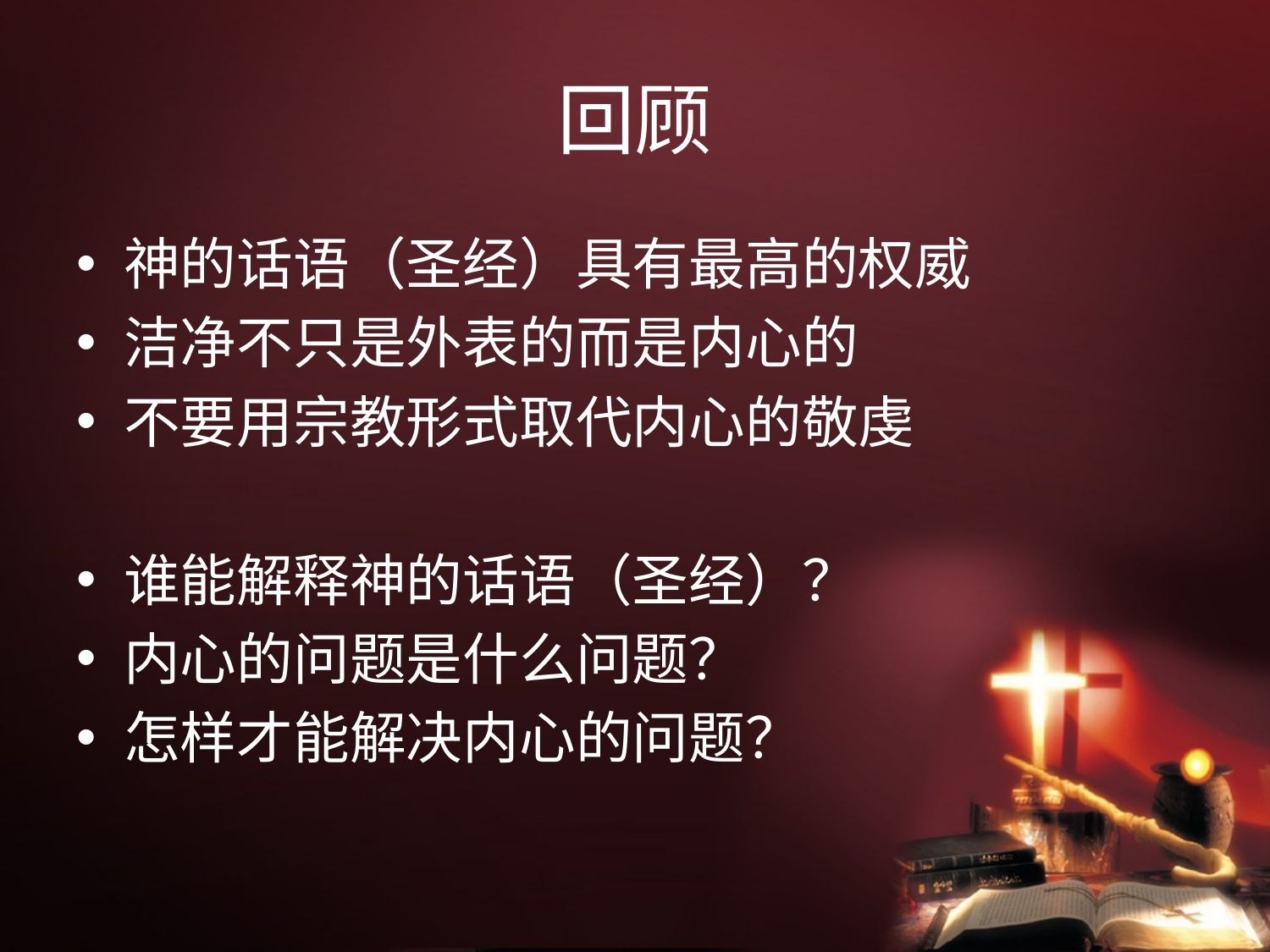

# 回顾
神的话语（圣经）具有最高的权威
洁净不只是外表的而是内心的
不要用宗教形式取代内心的敬虔

谁能解释神的话语（圣经）？
内心的问题是什么问题？
怎样才能解决内心的问题？